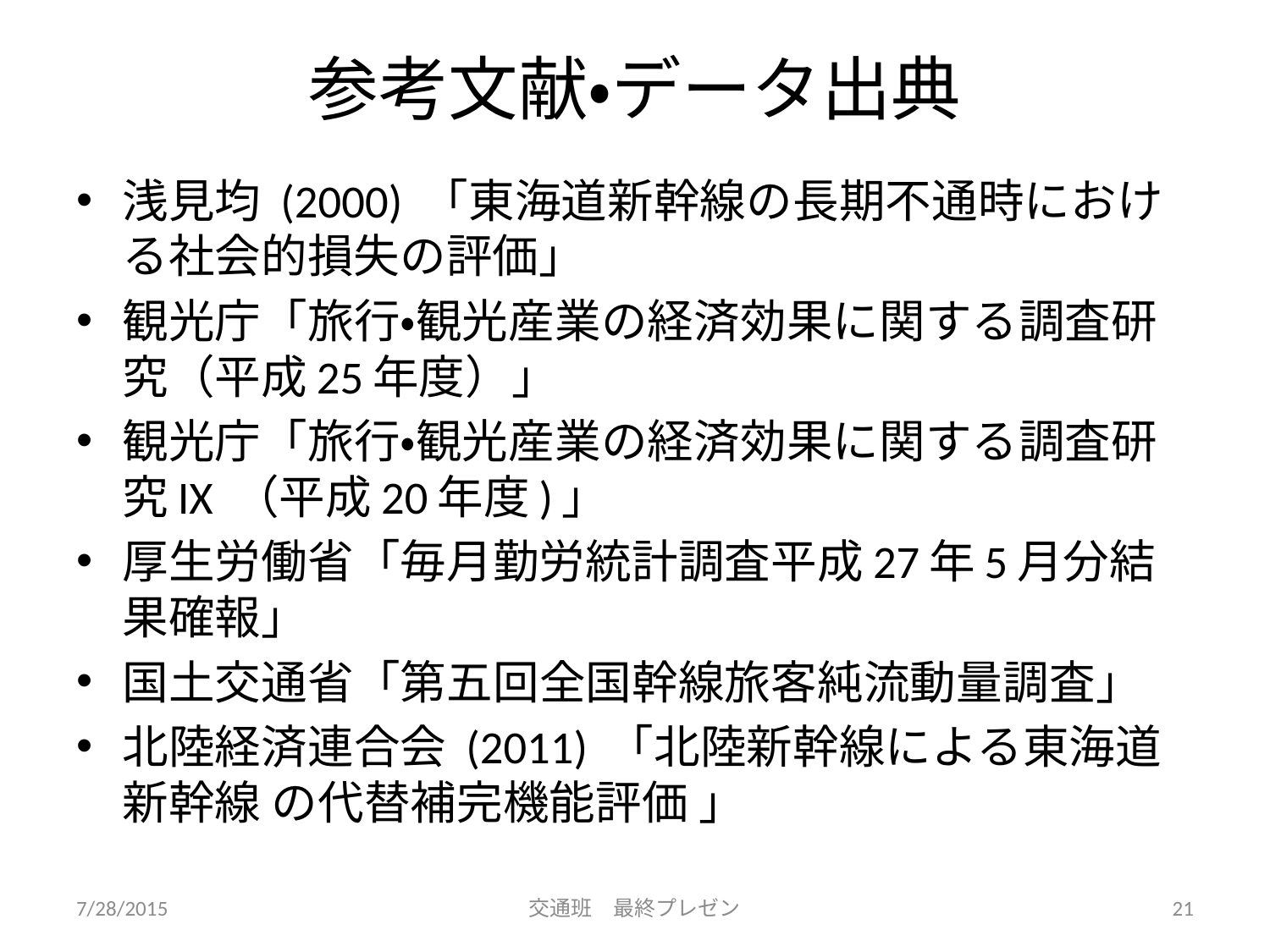

# 参考文献・データ出典
浅見均 (2000) 「東海道新幹線の長期不通時における社会的損失の評価」
観光庁「旅行・観光産業の経済効果に関する調査研究（平成25年度）」
観光庁「旅行・観光産業の経済効果に関する調査研究IX （平成20年度)」
厚生労働省「毎月勤労統計調査平成27年5月分結果確報」
国土交通省「第五回全国幹線旅客純流動量調査」
北陸経済連合会 (2011) 「北陸新幹線による東海道新幹線 の代替補完機能評価 」

7/28/2015
交通班　最終プレゼン
21